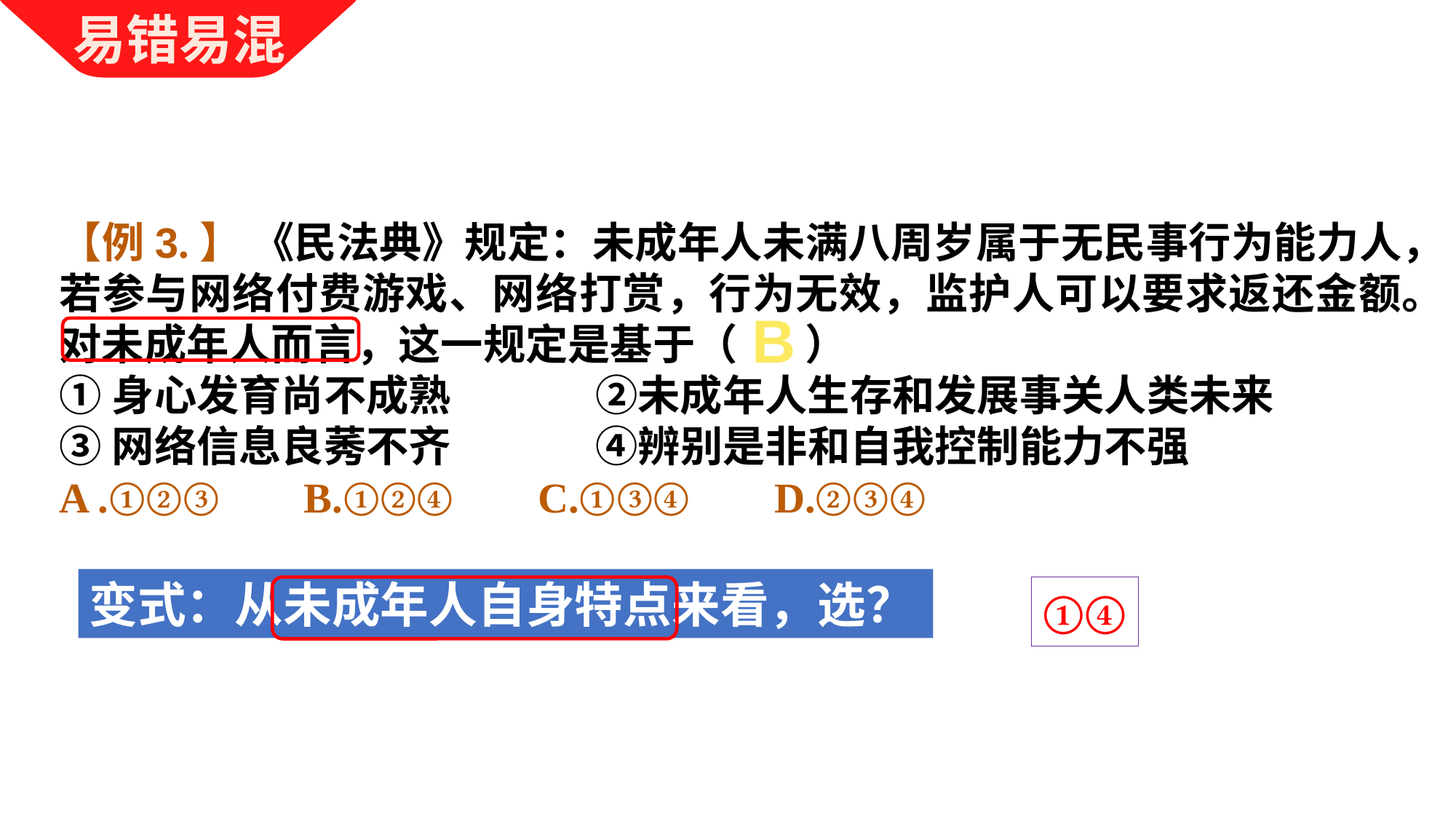

易错易混
【例3.】 《民法典》规定：未成年人未满八周岁属于无民事行为能力人，若参与网络付费游戏、网络打赏，行为无效，监护人可以要求返还金额。对未成年人而言，这一规定是基于（       ）
①身心发育尚不成熟               ②未成年人生存和发展事关人类未来
③网络信息良莠不齐               ④辨别是非和自我控制能力不强
A .①②③        B.①②④        C.①③④        D.②③④
B

变式：从未成年人自身特点来看，选？

①④